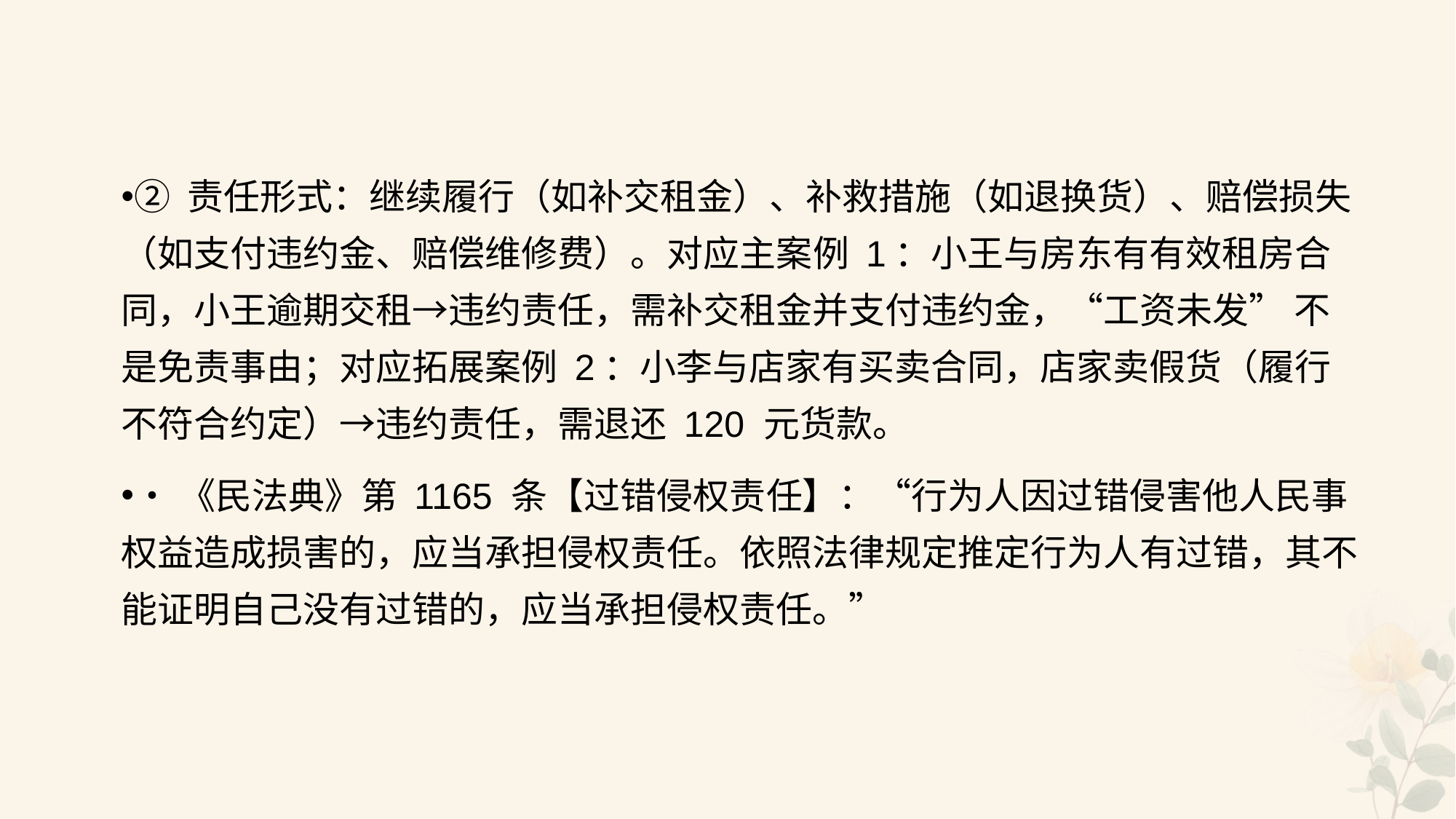

#
② 责任形式：继续履行（如补交租金）、补救措施（如退换货）、赔偿损失（如支付违约金、赔偿维修费）。对应主案例 1：小王与房东有有效租房合同，小王逾期交租→违约责任，需补交租金并支付违约金，“工资未发” 不是免责事由；对应拓展案例 2：小李与店家有买卖合同，店家卖假货（履行不符合约定）→违约责任，需退还 120 元货款。
•《民法典》第 1165 条【过错侵权责任】：“行为人因过错侵害他人民事权益造成损害的，应当承担侵权责任。依照法律规定推定行为人有过错，其不能证明自己没有过错的，应当承担侵权责任。”